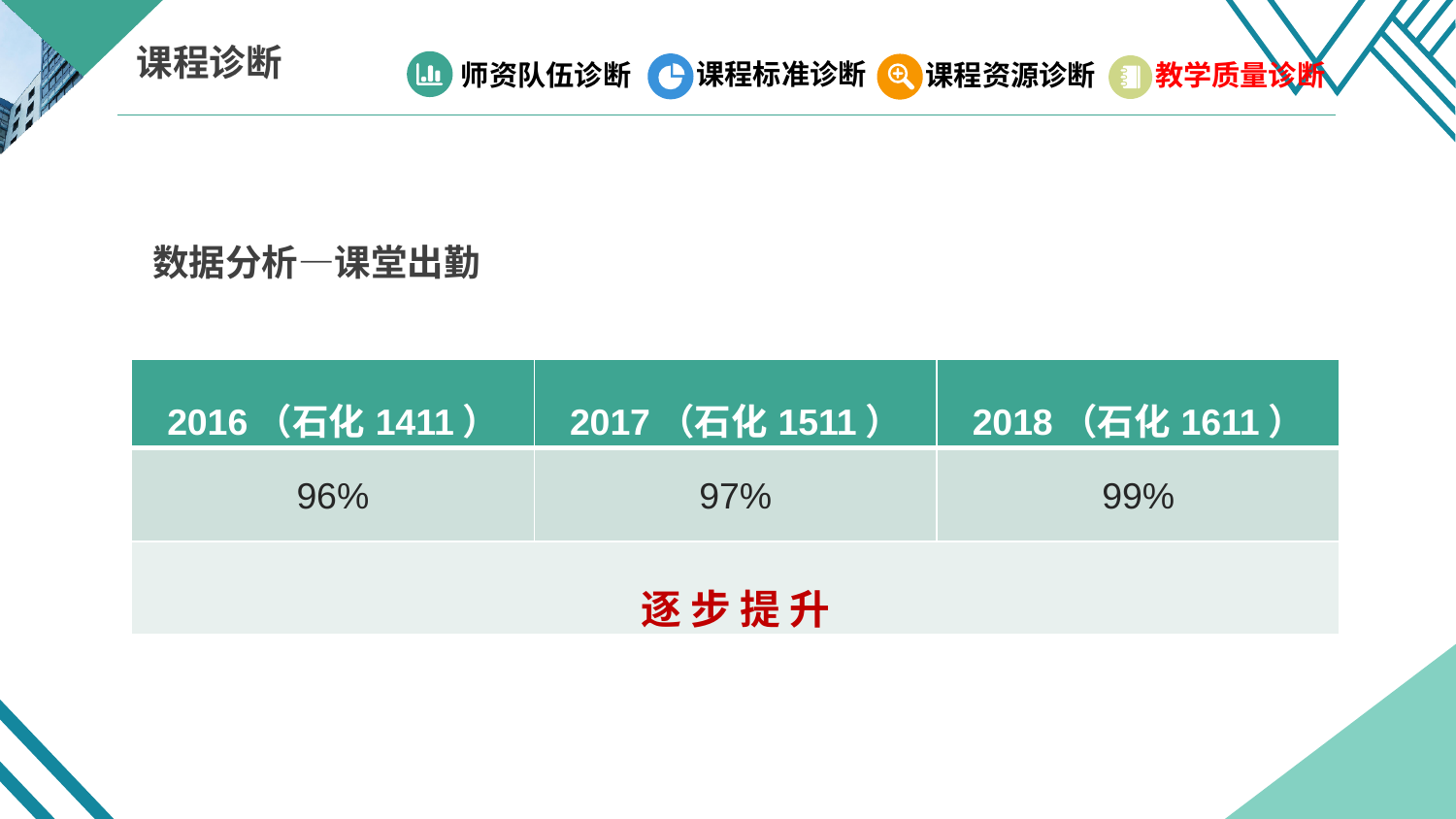

课程诊断
课程标准诊断
师资队伍诊断
课程资源诊断
教学质量诊断

数据分析—课堂出勤
| 2016（石化1411） | 2017（石化1511） | 2018（石化1611） |
| --- | --- | --- |
| 96% | 97% | 99% |
| 逐 步 提 升 |  |  |